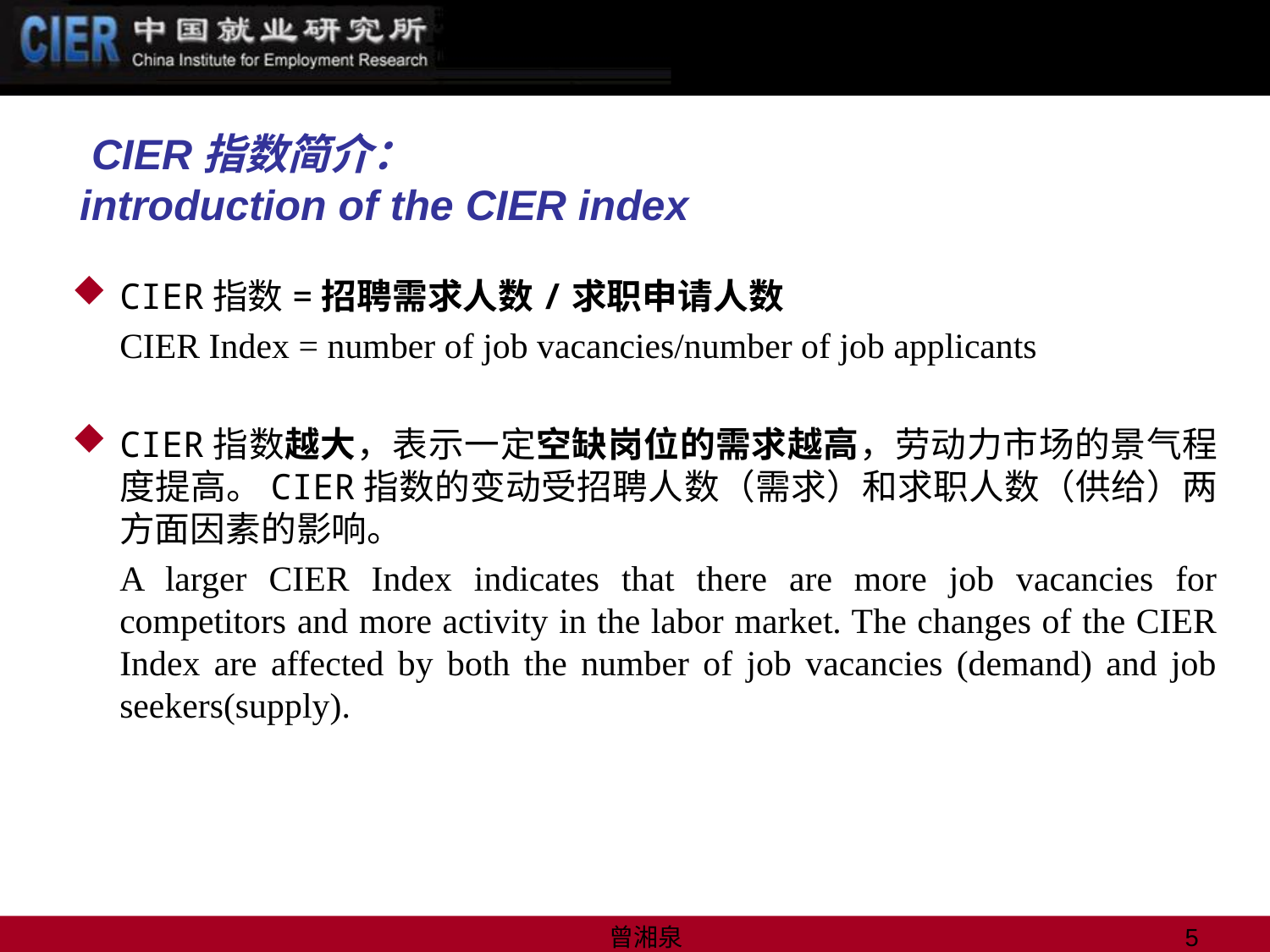

# CIER指数简介： introduction of the CIER index
CIER指数=招聘需求人数/求职申请人数
	CIER Index = number of job vacancies/number of job applicants

CIER指数越大，表示一定空缺岗位的需求越高，劳动力市场的景气程度提高。CIER指数的变动受招聘人数（需求）和求职人数（供给）两方面因素的影响。
	A larger CIER Index indicates that there are more job vacancies for competitors and more activity in the labor market. The changes of the CIER Index are affected by both the number of job vacancies (demand) and job seekers(supply).

曾湘泉
5